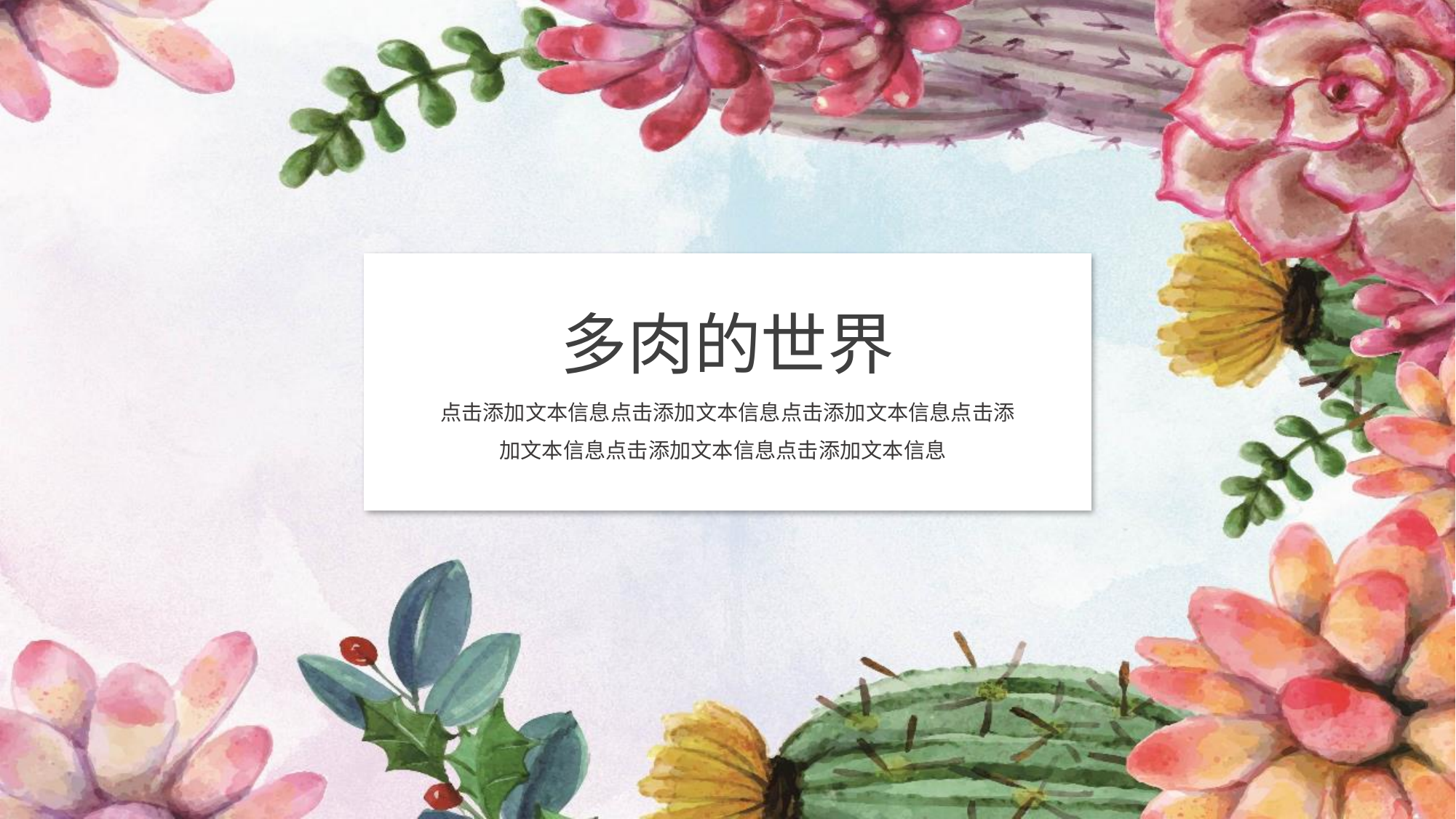

多肉的世界
点击添加文本信息点击添加文本信息点击添加文本信息点击添加文本信息点击添加文本信息点击添加文本信息